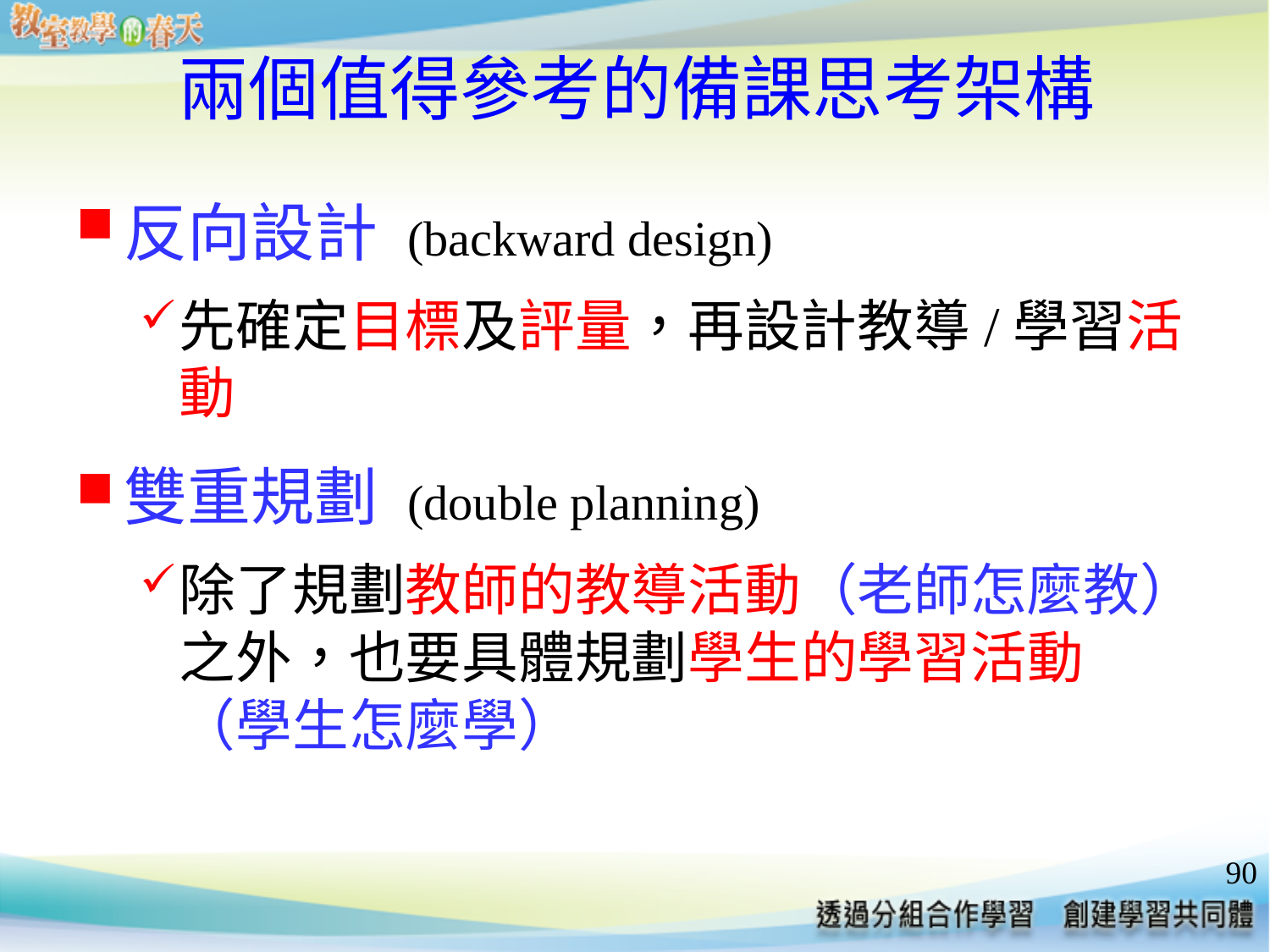

# 兩個值得參考的備課思考架構
反向設計 (backward design)
先確定目標及評量，再設計教導/學習活動
雙重規劃 (double planning)
除了規劃教師的教導活動（老師怎麼教）之外，也要具體規劃學生的學習活動
（學生怎麼學）
90